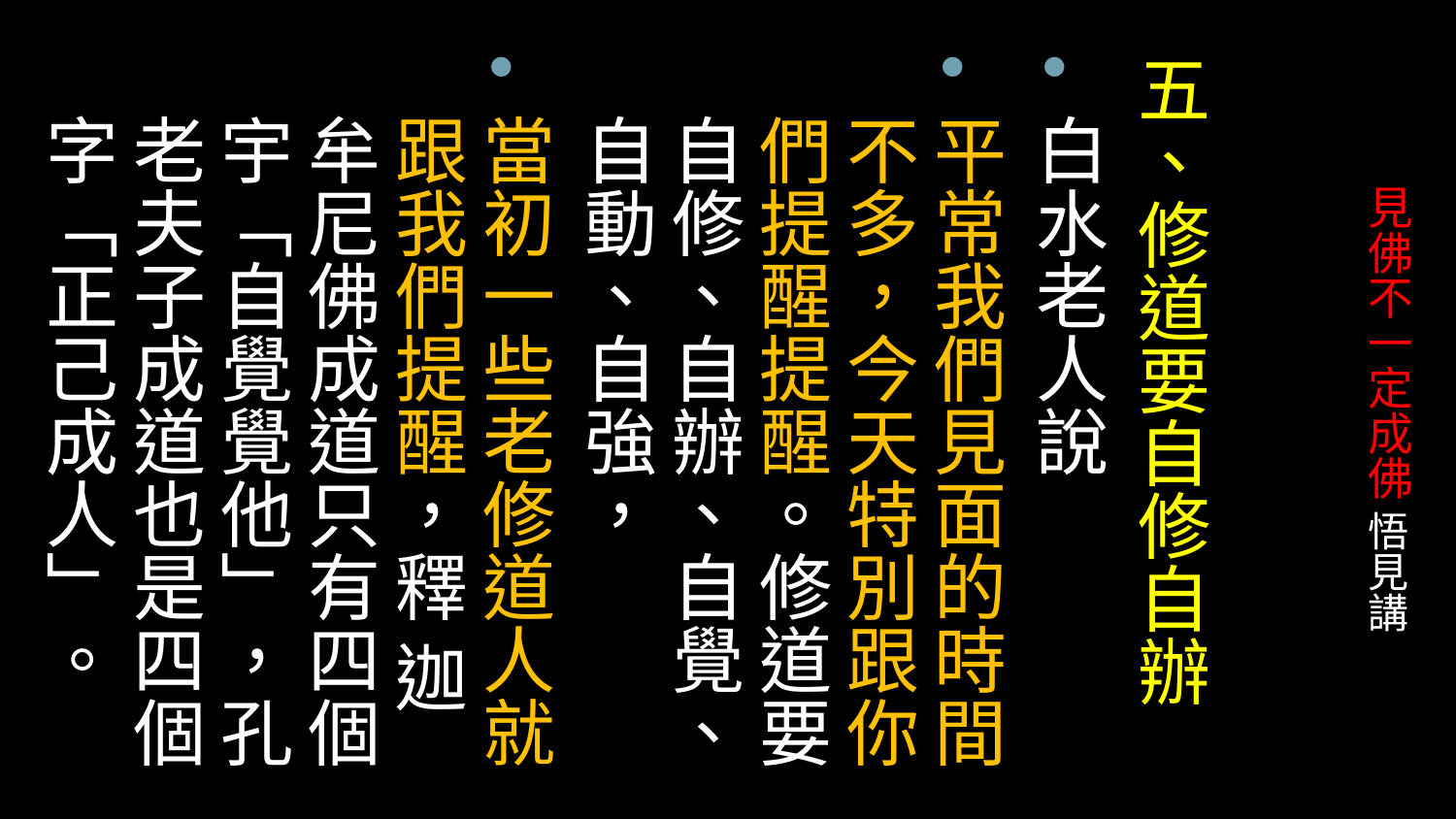

# 見佛不一定成佛 悟見講
五、修道要自修自辦
白水老人說
平常我們見面的時間不多，今天特別跟你們提醒提醒。修道要自修、自辦、自覺、自動、自強，
當初一些老修道人就跟我們提醒，釋 迦牟尼佛成道只有四個宇「自覺覺他」，孔老夫子成道也是四個字「正己成人」。